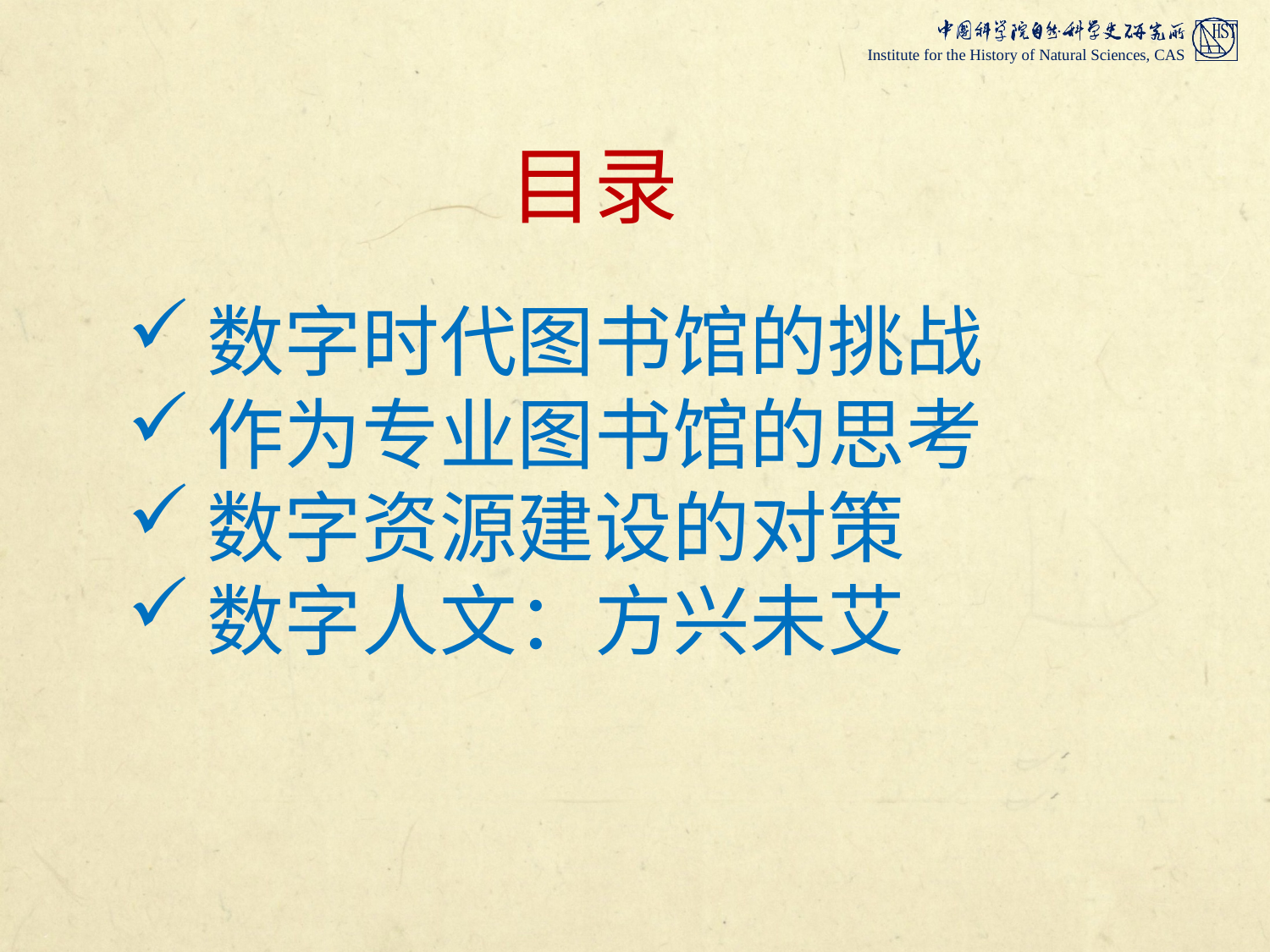

目录

数字时代图书馆的挑战
作为专业图书馆的思考
数字资源建设的对策
数字人文：方兴未艾